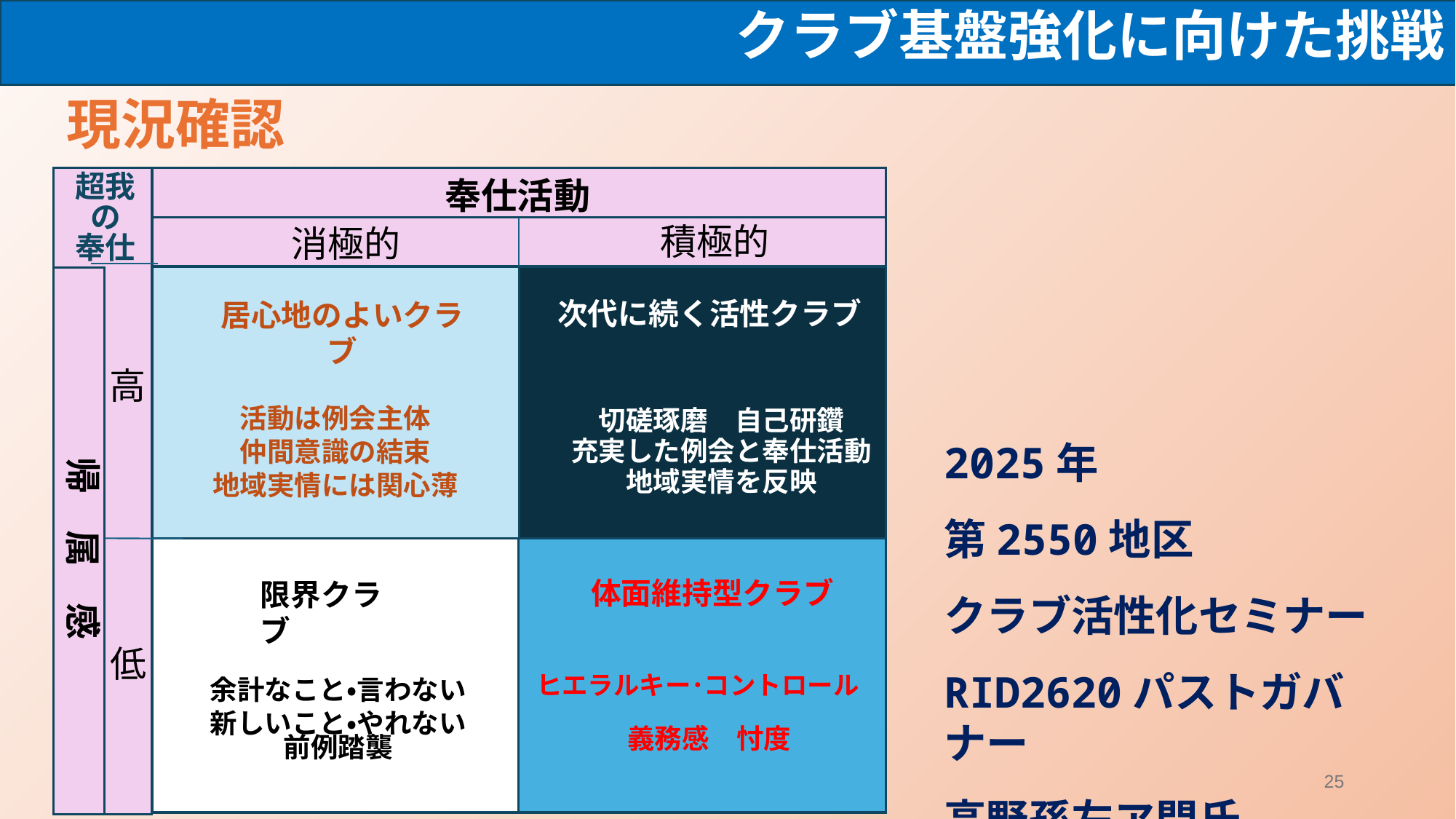

クラブ基盤強化に向けた挑戦
現況確認
奉仕活動

積極的
消極的
高
帰　属　感
低
超我
の
奉仕
次代に続く活性クラブ
切磋琢磨　自己研鑽
充実した例会と奉仕活動
地域実情を反映
居心地のよいクラブ
活動は例会主体
仲間意識の結束
地域実情には関心薄
2025年

第2550地区

クラブ活性化セミナー

RID2620パストガバナー

高野孫左ヱ門氏
体面維持型クラブ
ヒエラルキー･コントロール

義務感　忖度
限界クラブ
余計なこと・言わない
新しいこと・やれない
前例踏襲

25